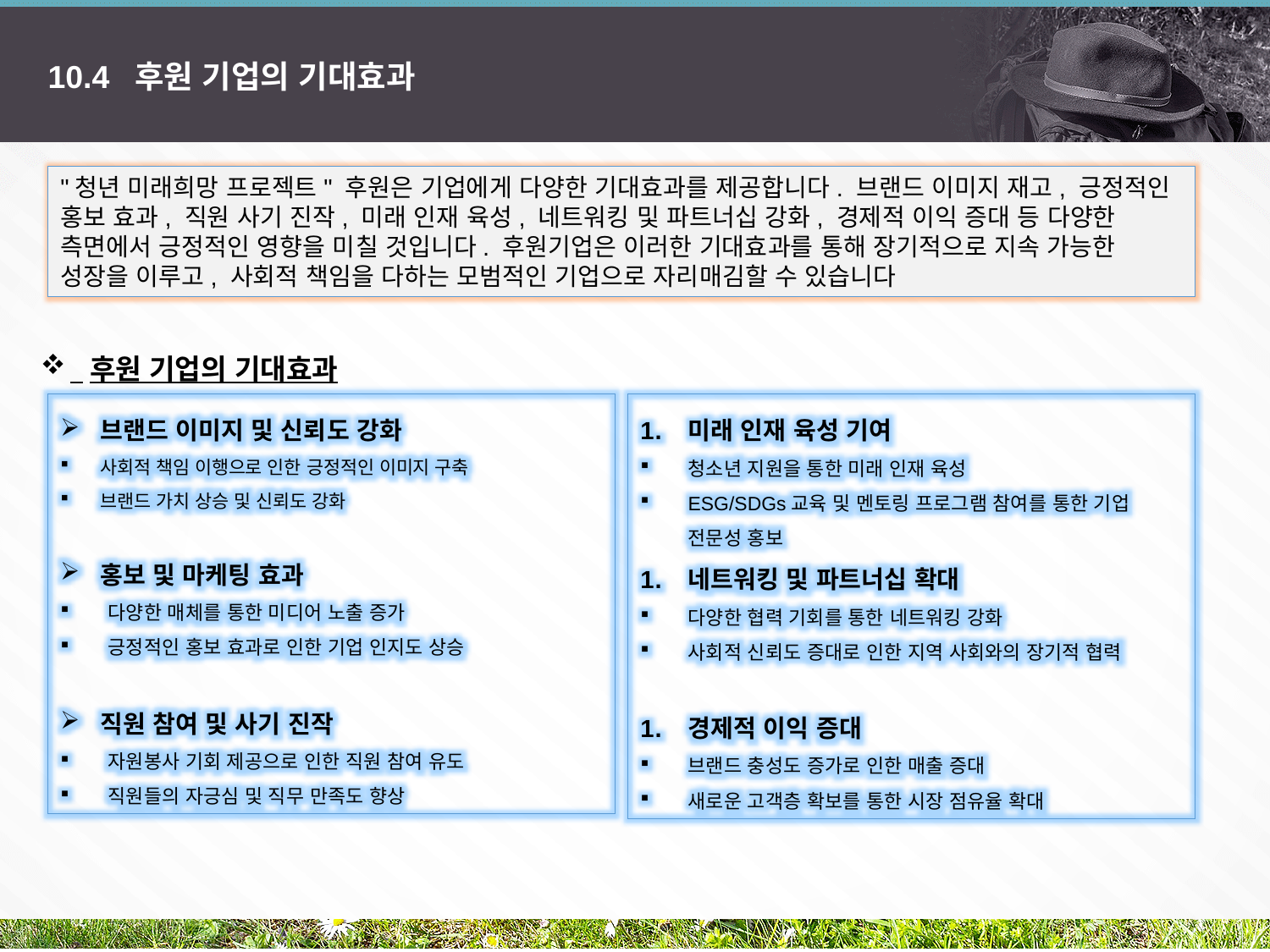

10.4  후원 기업의 기대효과
"청년 미래희망 프로젝트" 후원은 기업에게 다양한 기대효과를 제공합니다. 브랜드 이미지 재고, 긍정적인 홍보 효과, 직원 사기 진작, 미래 인재 육성, 네트워킹 및 파트너십 강화, 경제적 이익 증대 등 다양한 측면에서 긍정적인 영향을 미칠 것입니다. 후원기업은 이러한 기대효과를 통해 장기적으로 지속 가능한 성장을 이루고, 사회적 책임을 다하는 모범적인 기업으로 자리매김할 수 있습니다
  후원 기업의 기대효과
브랜드 이미지 및 신뢰도 강화
사회적 책임 이행으로 인한 긍정적인 이미지 구축
브랜드 가치 상승 및 신뢰도 강화

홍보 및 마케팅 효과
다양한 매체를 통한 미디어 노출 증가
긍정적인 홍보 효과로 인한 기업 인지도 상승

직원 참여 및 사기 진작
자원봉사 기회 제공으로 인한 직원 참여 유도
직원들의 자긍심 및 직무 만족도 향상
미래 인재 육성 기여
청소년 지원을 통한 미래 인재 육성
ESG/SDGs교육 및 멘토링 프로그램 참여를 통한 기업 전문성 홍보
네트워킹 및 파트너십 확대
다양한 협력 기회를 통한 네트워킹 강화
사회적 신뢰도 증대로 인한 지역 사회와의 장기적 협력

경제적 이익 증대
브랜드 충성도 증가로 인한 매출 증대
새로운 고객층 확보를 통한 시장 점유율 확대